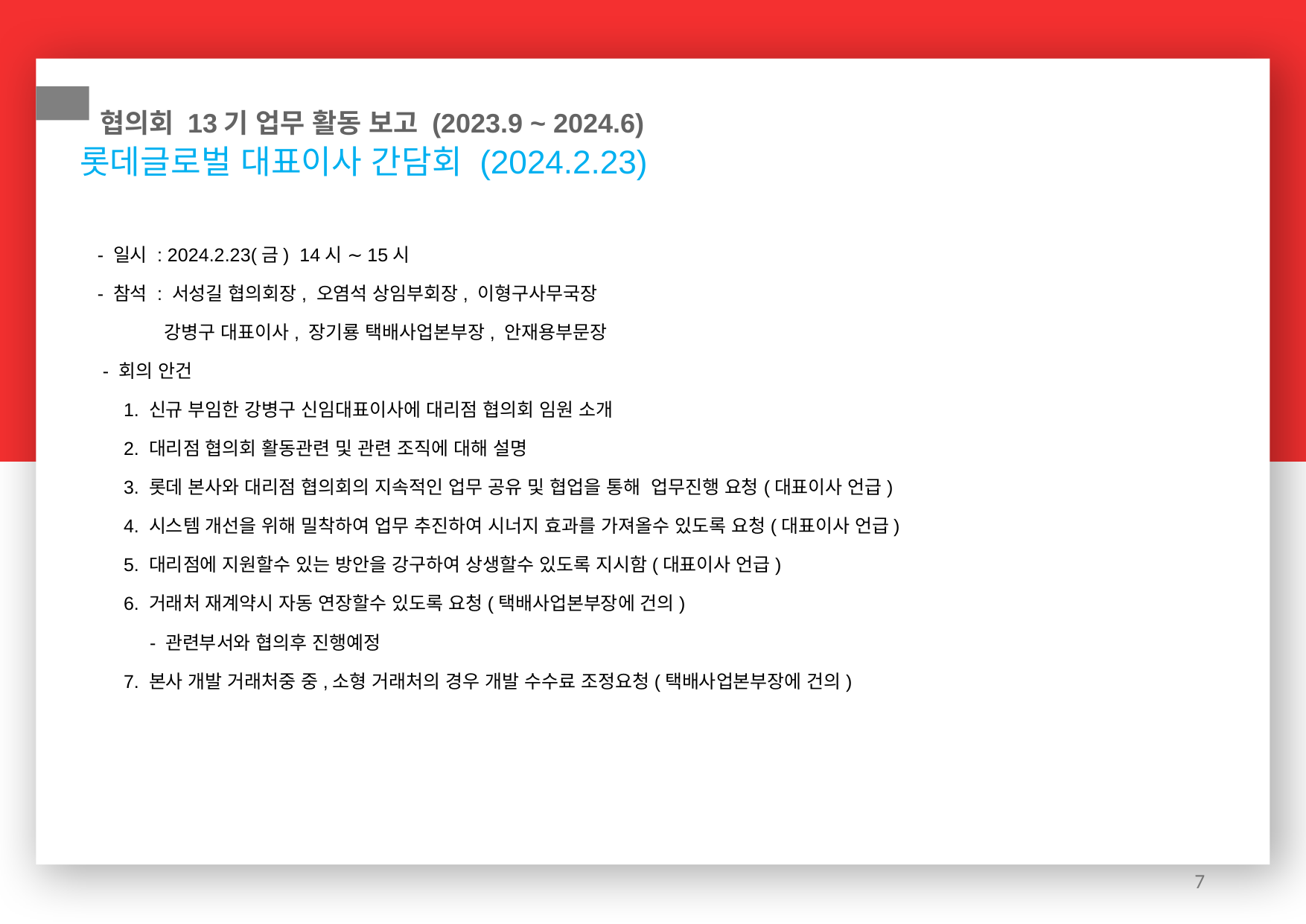

협의회 13기 업무 활동 보고 (2023.9 ~ 2024.6)

롯데글로벌 대표이사 간담회 (2024.2.23)

      - 일시 : 2024.2.23(금)  14시 ∼15시
      - 참석 : 서성길 협의회장, 오염석 상임부회장, 이형구사무국장
                  강병구 대표이사, 장기룡 택배사업본부장, 안재용부문장
       - 회의 안건
           1. 신규 부임한 강병구 신임대표이사에 대리점 협의회 임원 소개
           2. 대리점 협의회 활동관련 및 관련 조직에 대해 설명
           3. 롯데 본사와 대리점 협의회의 지속적인 업무 공유 및 협업을 통해  업무진행 요청(대표이사 언급)
           4. 시스템 개선을 위해 밀착하여 업무 추진하여 시너지 효과를 가져올수 있도록 요청(대표이사 언급)
           5. 대리점에 지원할수 있는 방안을 강구하여 상생할수 있도록 지시함(대표이사 언급)
           6. 거래처 재계약시 자동 연장할수 있도록 요청(택배사업본부장에 건의)
                - 관련부서와 협의후 진행예정
           7. 본사 개발 거래처중 중,소형 거래처의 경우 개발 수수료 조정요청(택배사업본부장에 건의)

7